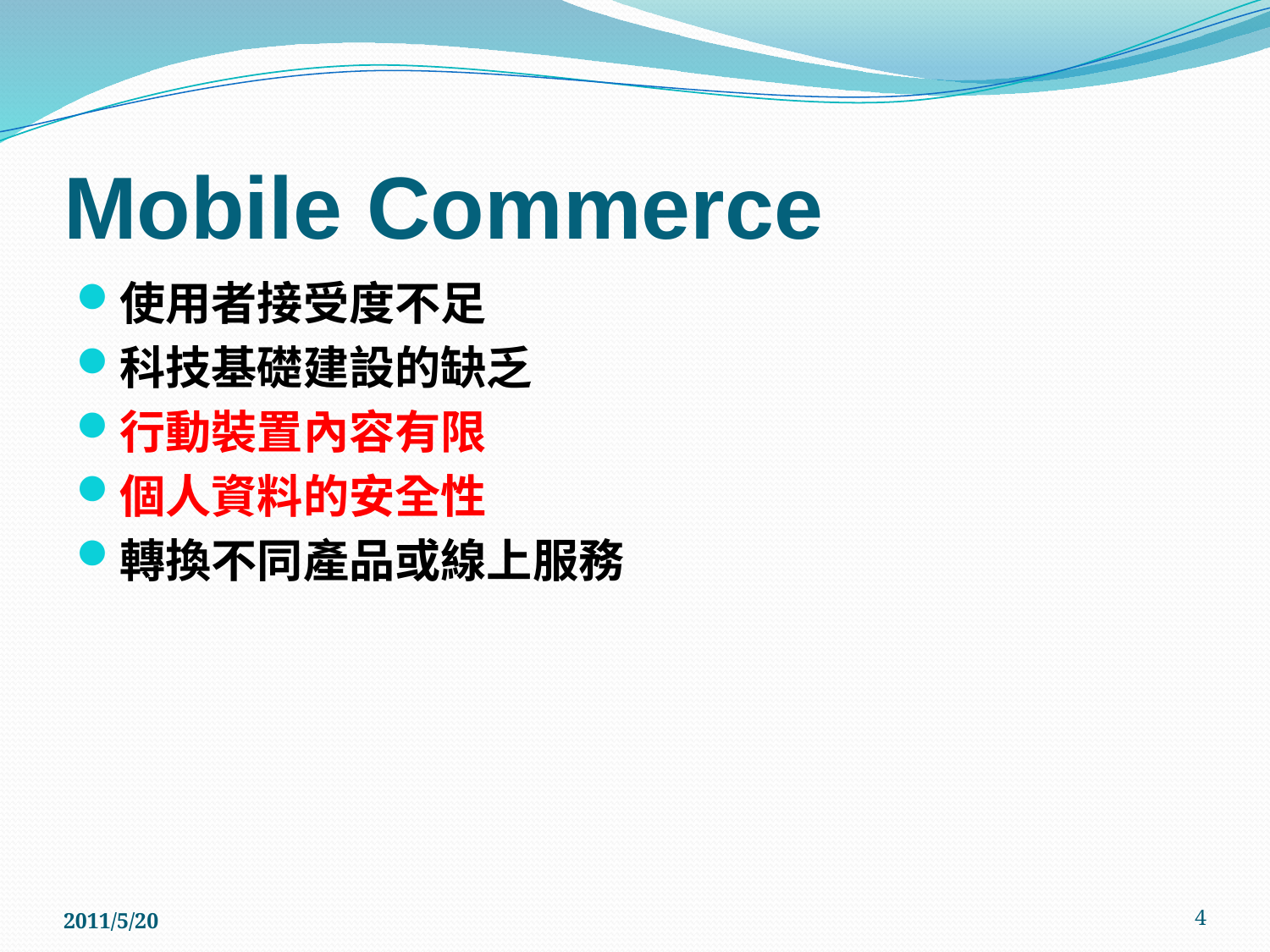

# Mobile Commerce
使用者接受度不足
科技基礎建設的缺乏
行動裝置內容有限
個人資料的安全性
轉換不同產品或線上服務
2011/5/20
4